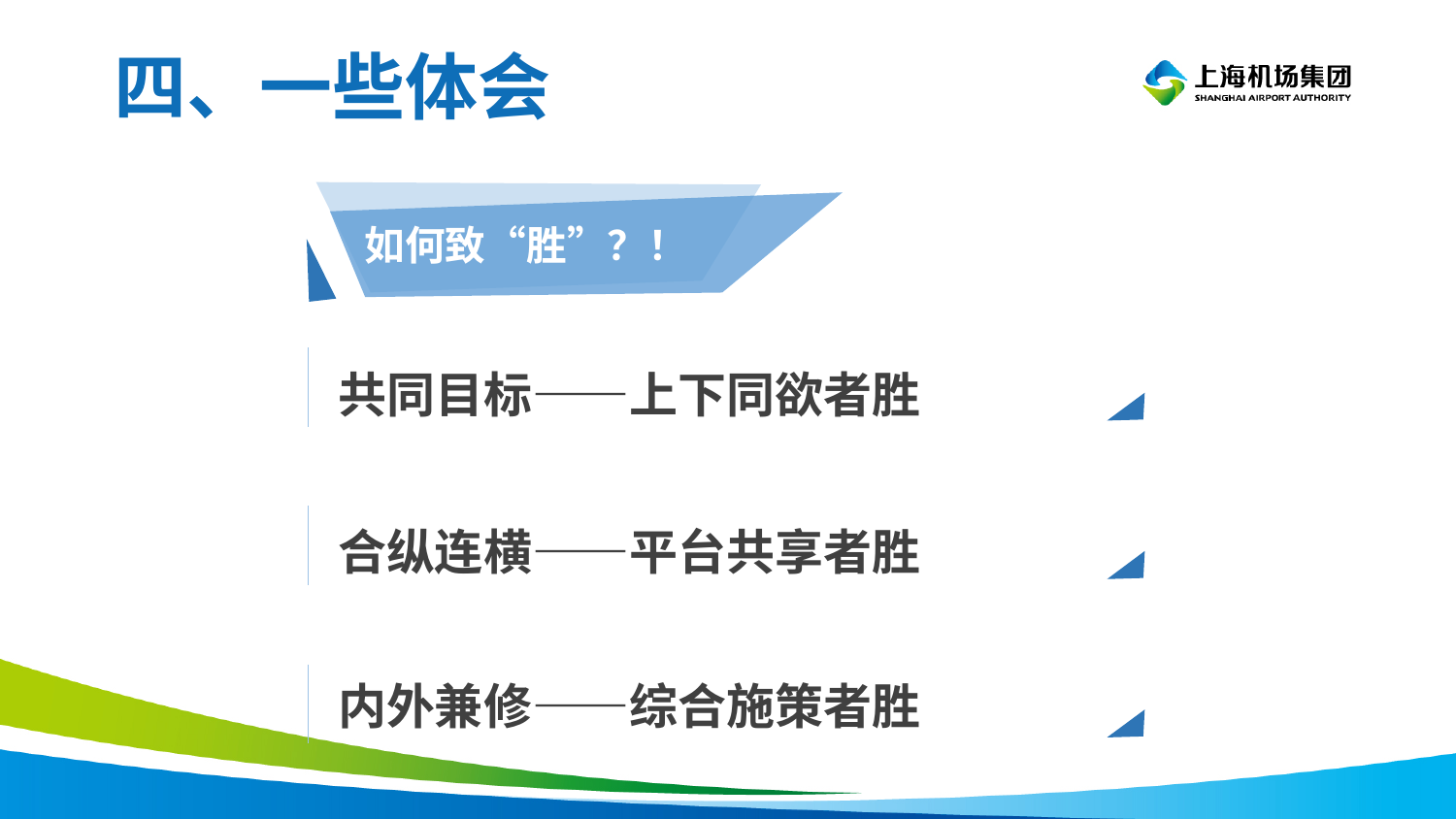

四、一些体会

如何致“胜”？！

共同目标——上下同欲者胜

合纵连横——平台共享者胜

内外兼修——综合施策者胜